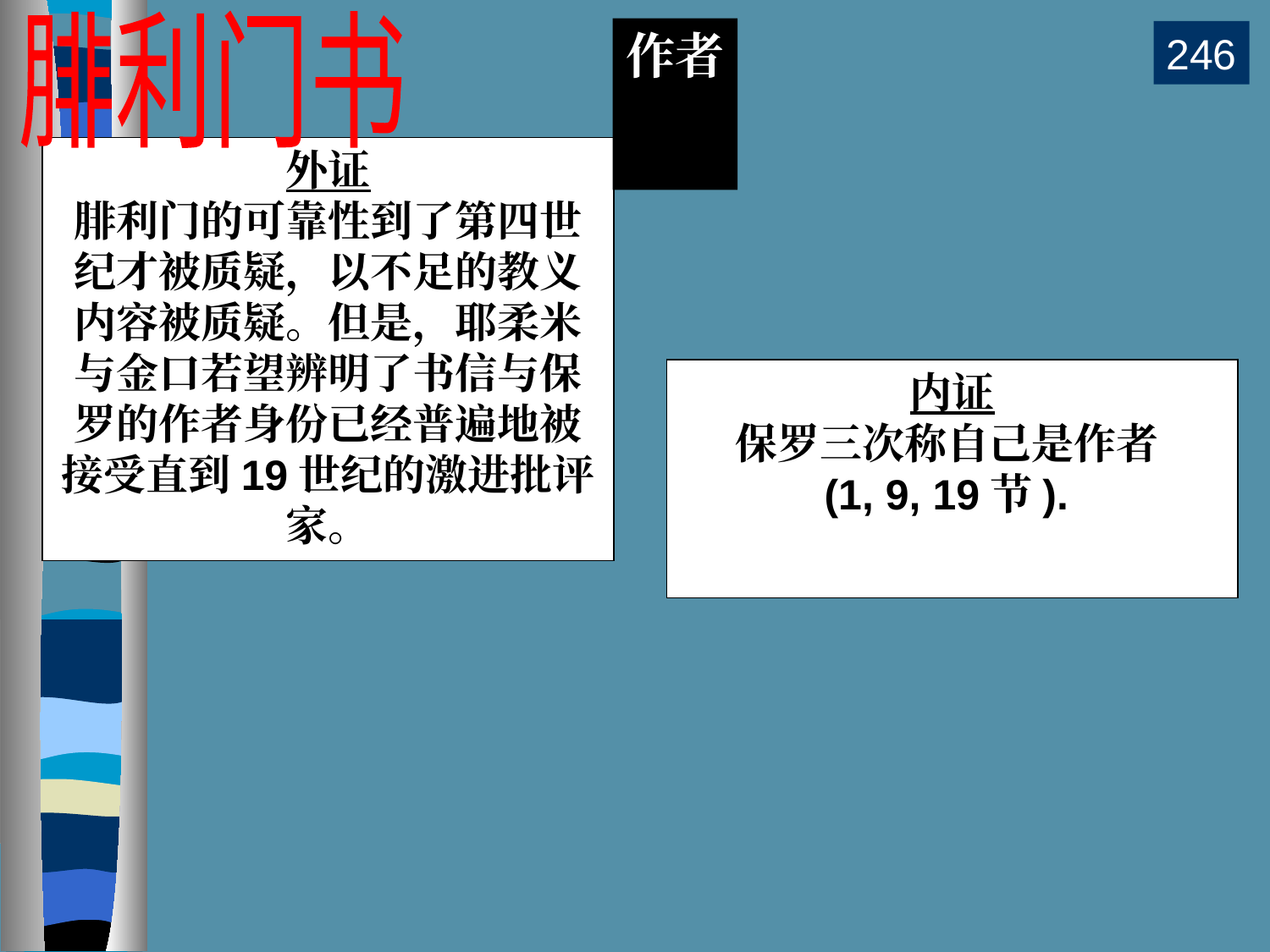

腓利门书
作者
246
外证
腓利门的可靠性到了第四世纪才被质疑，以不足的教义内容被质疑。但是，耶柔米与金口若望辨明了书信与保罗的作者身份已经普遍地被接受直到19世纪的激进批评家。
内证
保罗三次称自己是作者
(1, 9, 19节).